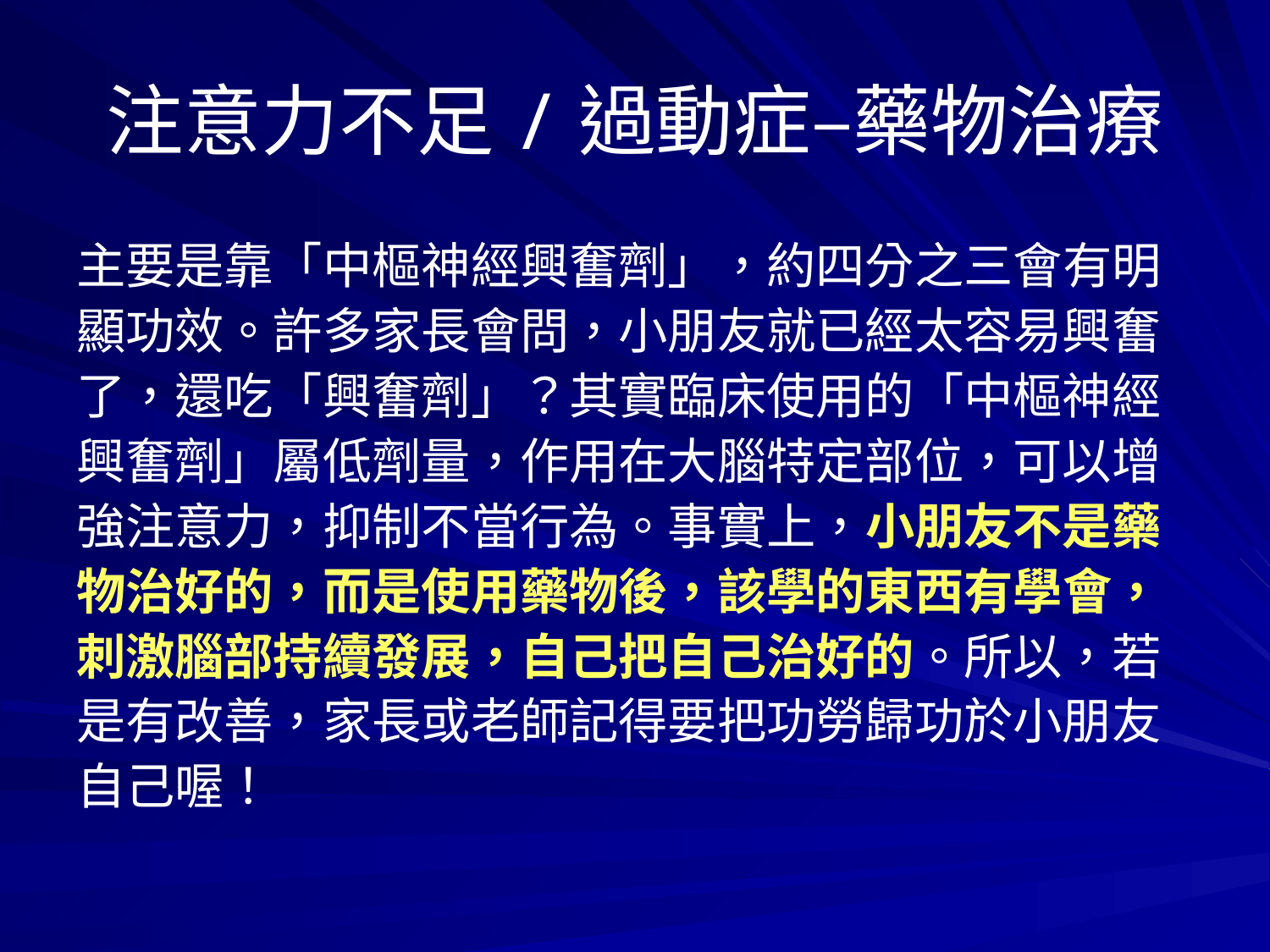

注意力不足/過動症–藥物治療
主要是靠「中樞神經興奮劑」，約四分之三會有明顯功效。許多家長會問，小朋友就已經太容易興奮了，還吃「興奮劑」？其實臨床使用的「中樞神經興奮劑」屬低劑量，作用在大腦特定部位，可以增強注意力，抑制不當行為。事實上，小朋友不是藥物治好的，而是使用藥物後，該學的東西有學會，刺激腦部持續發展，自己把自己治好的。所以，若是有改善，家長或老師記得要把功勞歸功於小朋友自己喔！